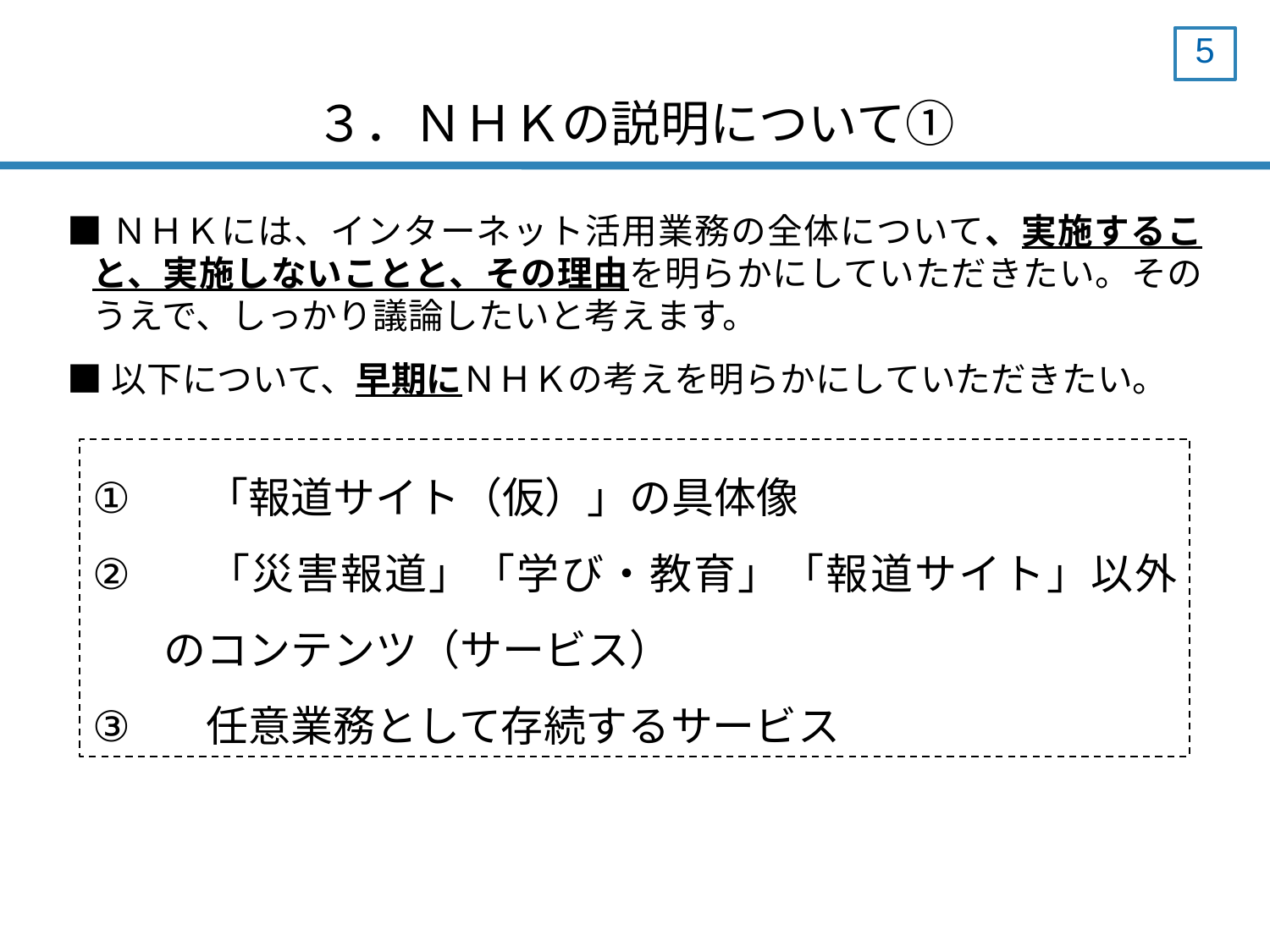

5
# ３．ＮＨＫの説明について①

■ＮＨＫには、インターネット活用業務の全体について、実施すること、実施しないことと、その理由を明らかにしていただきたい。そのうえで、しっかり議論したいと考えます。
■以下について、早期にＮＨＫの考えを明らかにしていただきたい。

　「報道サイト（仮）」の具体像
　「災害報道」「学び・教育」「報道サイト」以外のコンテンツ（サービス）
　任意業務として存続するサービス